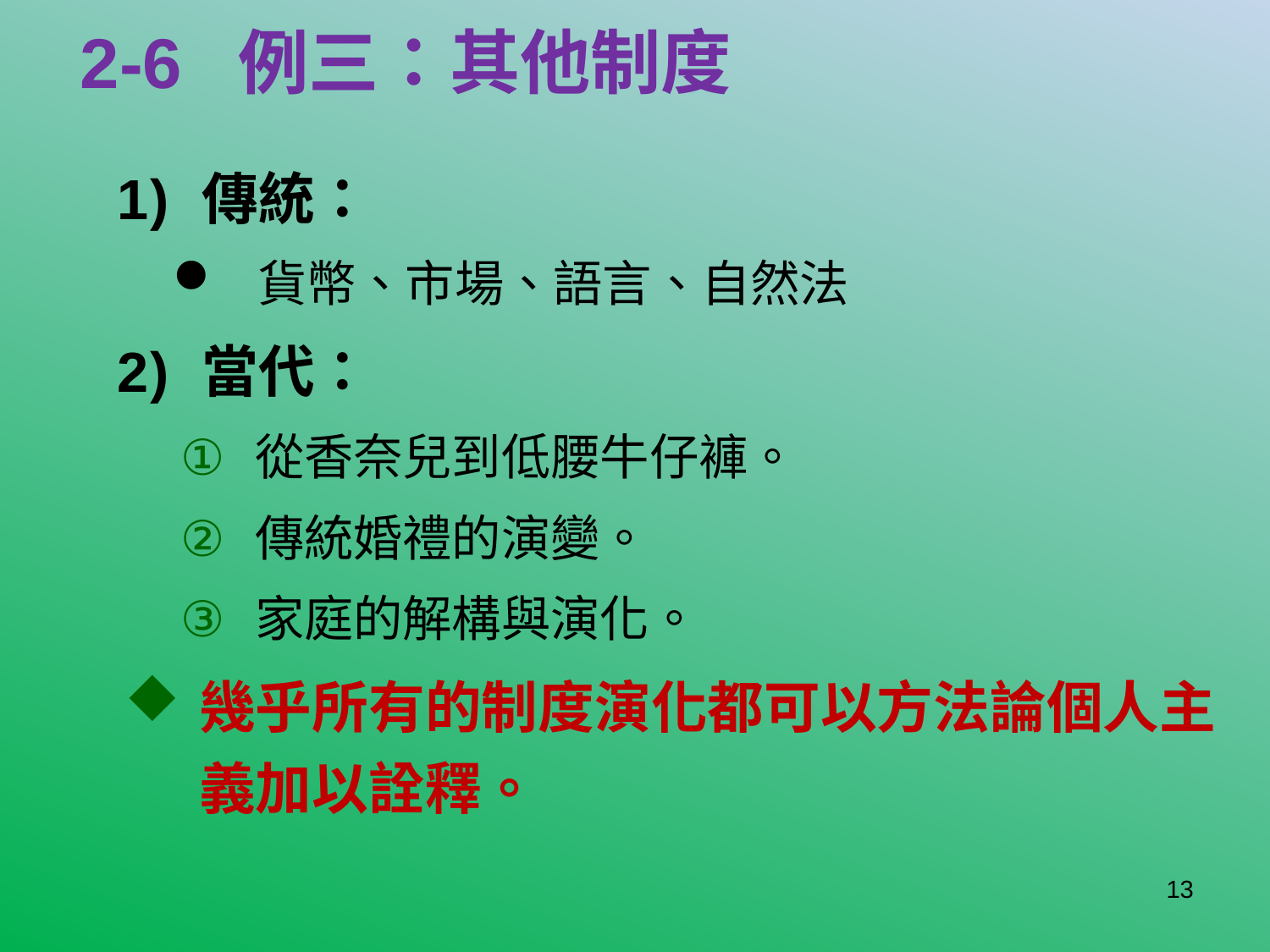

# 2-6  例三：其他制度
傳統：
貨幣、市場、語言、自然法
當代：
從香奈兒到低腰牛仔褲。
傳統婚禮的演變。
家庭的解構與演化。
幾乎所有的制度演化都可以方法論個人主義加以詮釋。
13